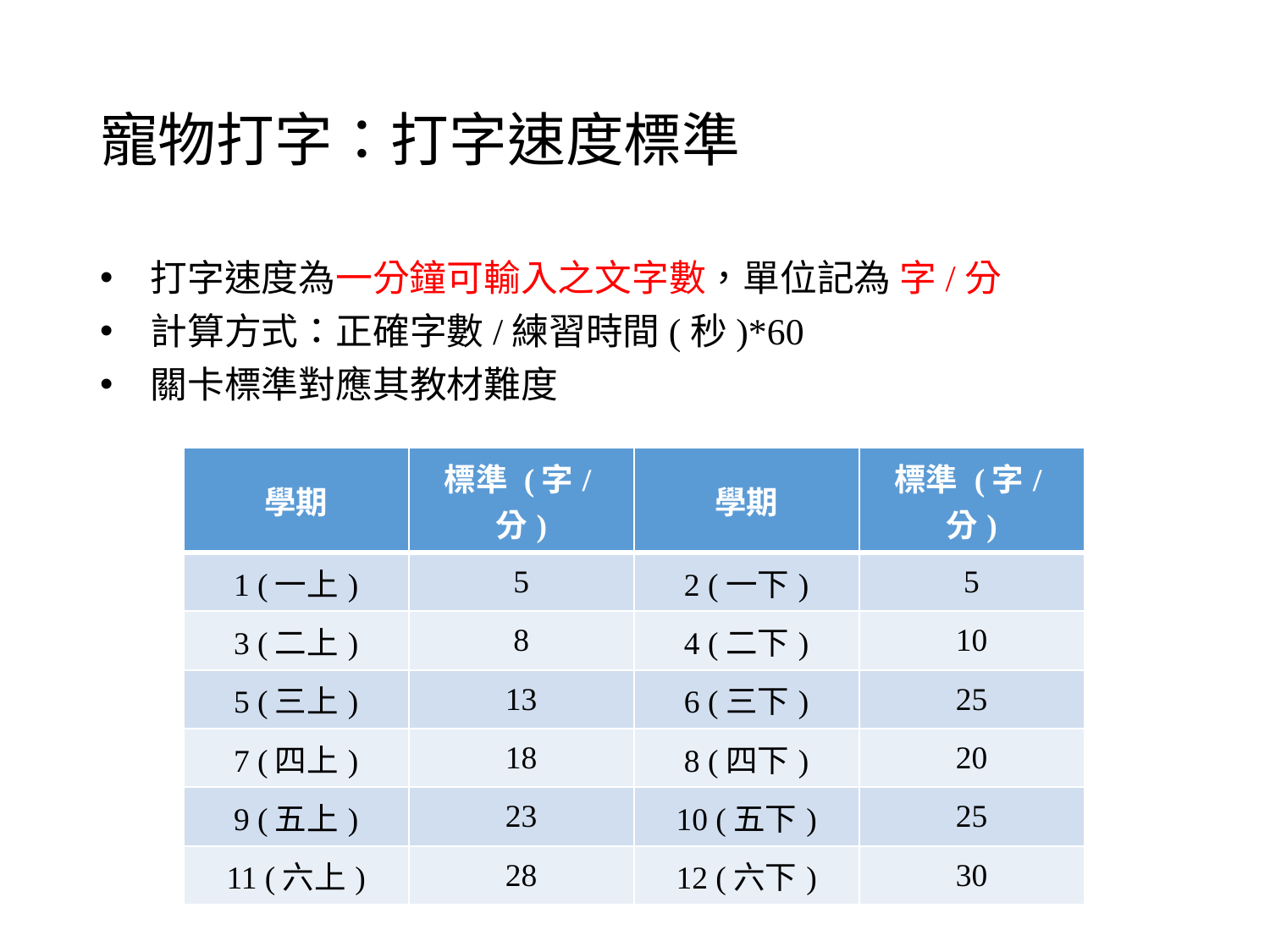

# 寵物打字：打字速度標準
打字速度為一分鐘可輸入之文字數，單位記為 字/分
計算方式：正確字數/練習時間(秒)*60
關卡標準對應其教材難度
| 學期 | 標準 (字/分) | 學期 | 標準 (字/分) |
| --- | --- | --- | --- |
| 1 (一上) | 5 | 2 (一下) | 5 |
| 3 (二上) | 8 | 4 (二下) | 10 |
| 5 (三上) | 13 | 6 (三下) | 25 |
| 7 (四上) | 18 | 8 (四下) | 20 |
| 9 (五上) | 23 | 10 (五下) | 25 |
| 11 (六上) | 28 | 12 (六下) | 30 |